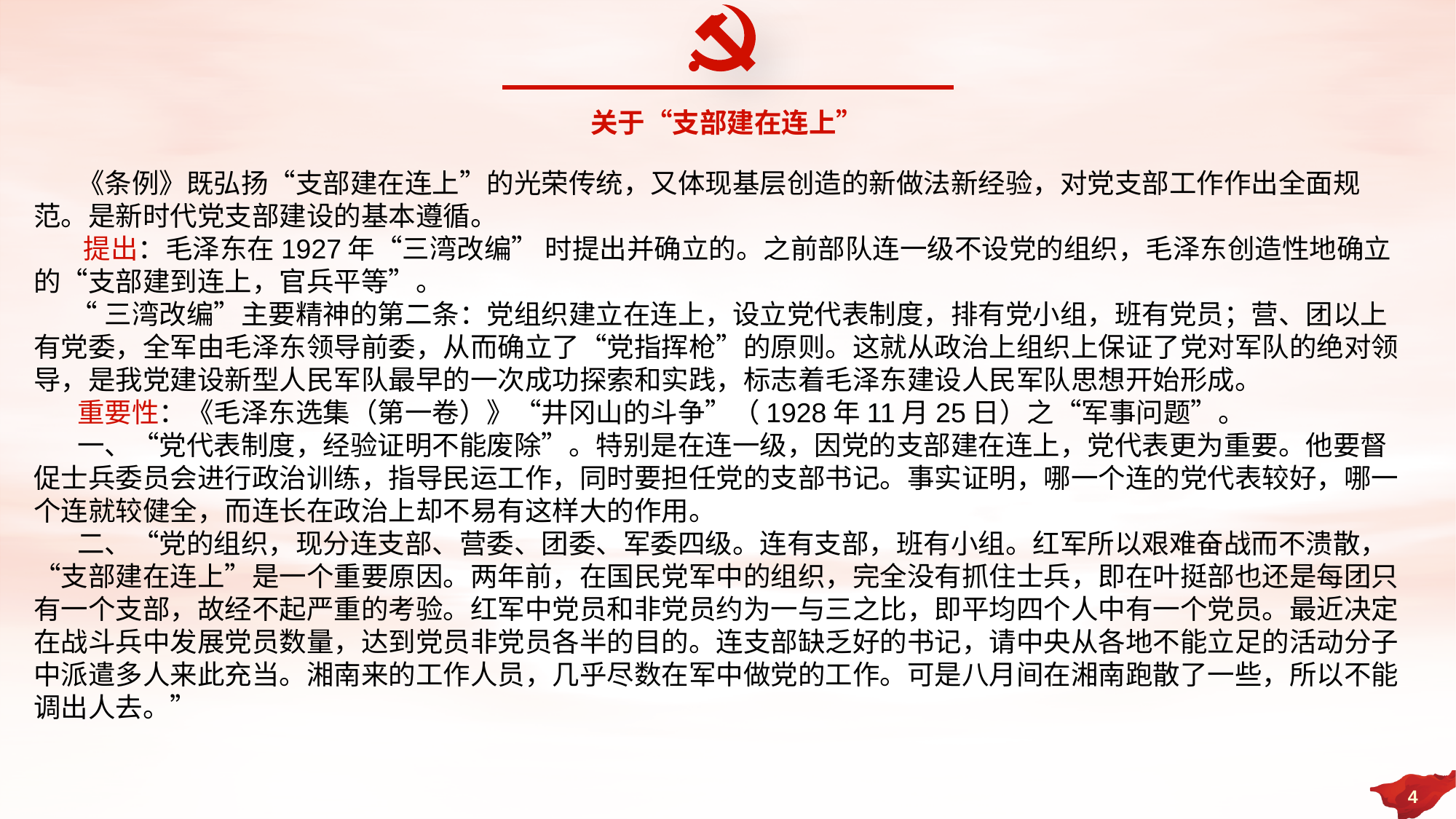

关于“支部建在连上”

      《条例》既弘扬“支部建在连上”的光荣传统，又体现基层创造的新做法新经验，对党支部工作作出全面规范。是新时代党支部建设的基本遵循。
       提出：毛泽东在1927年“三湾改编” 时提出并确立的。之前部队连一级不设党的组织，毛泽东创造性地确立的“支部建到连上，官兵平等”。
      “三湾改编”主要精神的第二条：党组织建立在连上，设立党代表制度，排有党小组，班有党员；营、团以上有党委，全军由毛泽东领导前委，从而确立了“党指挥枪”的原则。这就从政治上组织上保证了党对军队的绝对领导，是我党建设新型人民军队最早的一次成功探索和实践，标志着毛泽东建设人民军队思想开始形成。
      重要性：《毛泽东选集（第一卷）》“井冈山的斗争”（1928年11月25日）之“军事问题”。
      一、“党代表制度，经验证明不能废除”。特别是在连一级，因党的支部建在连上，党代表更为重要。他要督促士兵委员会进行政治训练，指导民运工作，同时要担任党的支部书记。事实证明，哪一个连的党代表较好，哪一个连就较健全，而连长在政治上却不易有这样大的作用。
      二、“党的组织，现分连支部、营委、团委、军委四级。连有支部，班有小组。红军所以艰难奋战而不溃散，“支部建在连上”是一个重要原因。两年前，在国民党军中的组织，完全没有抓住士兵，即在叶挺部也还是每团只有一个支部，故经不起严重的考验。红军中党员和非党员约为一与三之比，即平均四个人中有一个党员。最近决定在战斗兵中发展党员数量，达到党员非党员各半的目的。连支部缺乏好的书记，请中央从各地不能立足的活动分子中派遣多人来此充当。湘南来的工作人员，几乎尽数在军中做党的工作。可是八月间在湘南跑散了一些，所以不能调出人去。”